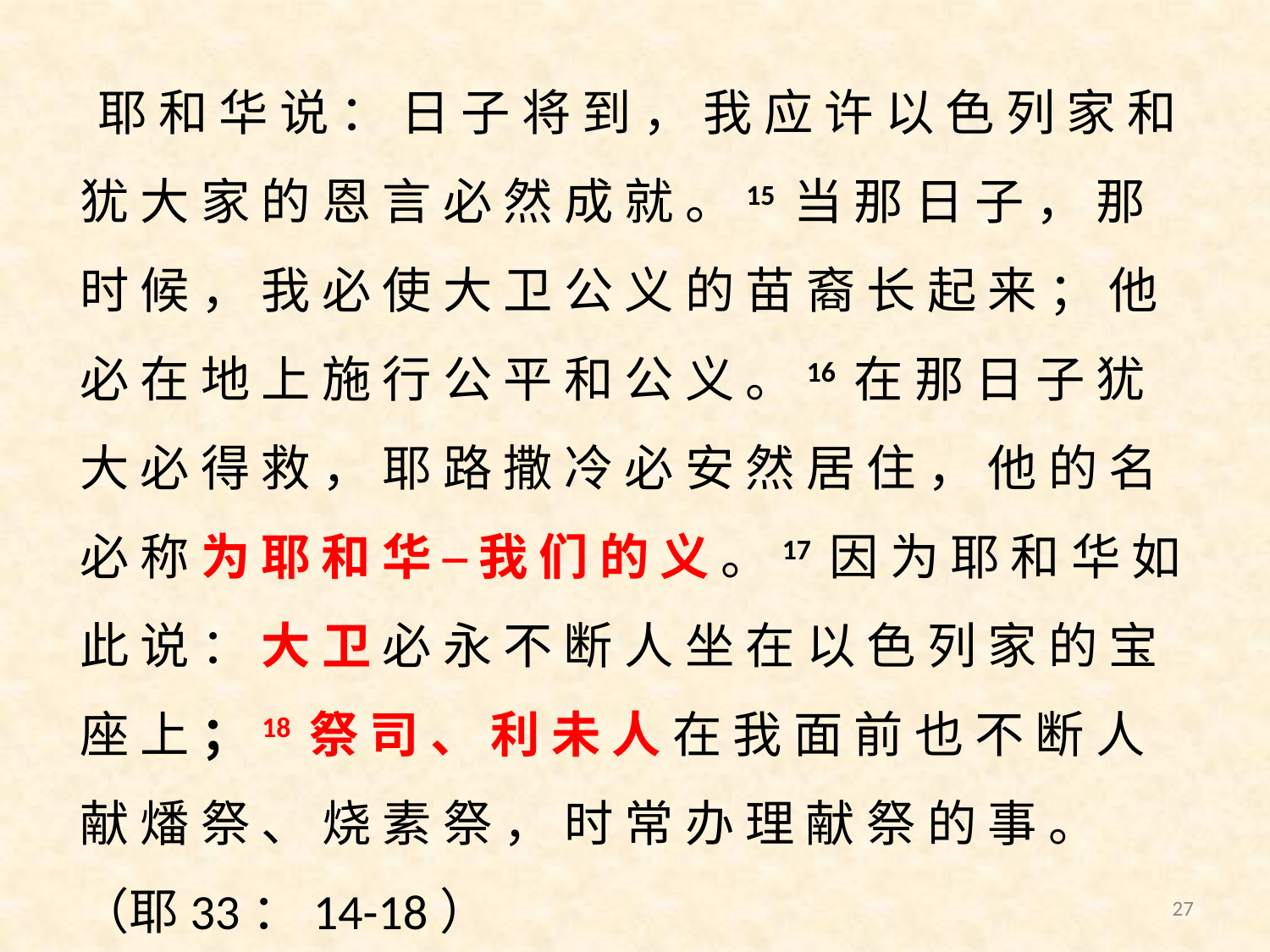

耶 和 华 说 ： 日 子 将 到 ， 我 应 许 以 色 列 家 和 犹 大 家 的 恩 言 必 然 成 就 。15 当 那 日 子 ， 那 时 候 ， 我 必 使 大 卫 公 义 的 苗 裔 长 起 来 ； 他 必 在 地 上 施 行 公 平 和 公 义 。16 在 那 日 子 犹 大 必 得 救 ， 耶 路 撒 冷 必 安 然 居 住 ， 他 的 名 必 称 为 耶 和 华 ─ 我 们 的 义 。17 因 为 耶 和 华 如 此 说 ： 大 卫 必 永 不 断 人 坐 在 以 色 列 家 的 宝 座 上 ；18 祭 司 、 利 未 人 在 我 面 前 也 不 断 人 献 燔 祭 、 烧 素 祭 ， 时 常 办 理 献 祭 的 事 。 （耶33：14-18）
27